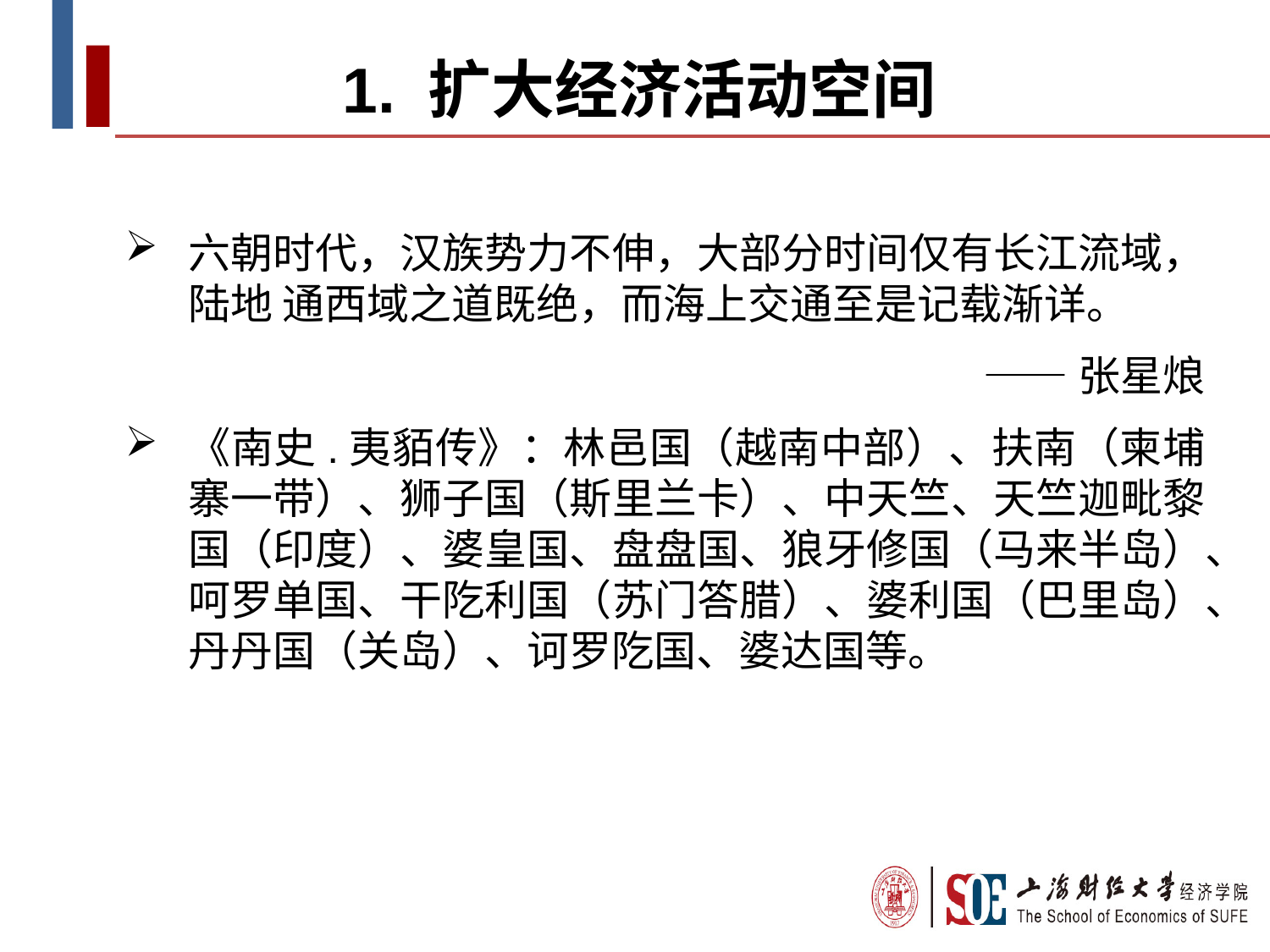

1. 扩大经济活动空间
六朝时代，汉族势力不伸，大部分时间仅有长江流域，陆地 通西域之道既绝，而海上交通至是记载渐详。
 ——张星烺
《南史.夷貊传》：林邑国（越南中部）、扶南（柬埔寨一带）、狮子国（斯里兰卡）、中天竺、天竺迦毗黎国（印度）、婆皇国、盘盘国、狼牙修国（马来半岛）、呵罗单国、干阣利国（苏门答腊）、婆利国（巴里岛）、丹丹国（关岛）、诃罗阣国、婆达国等。